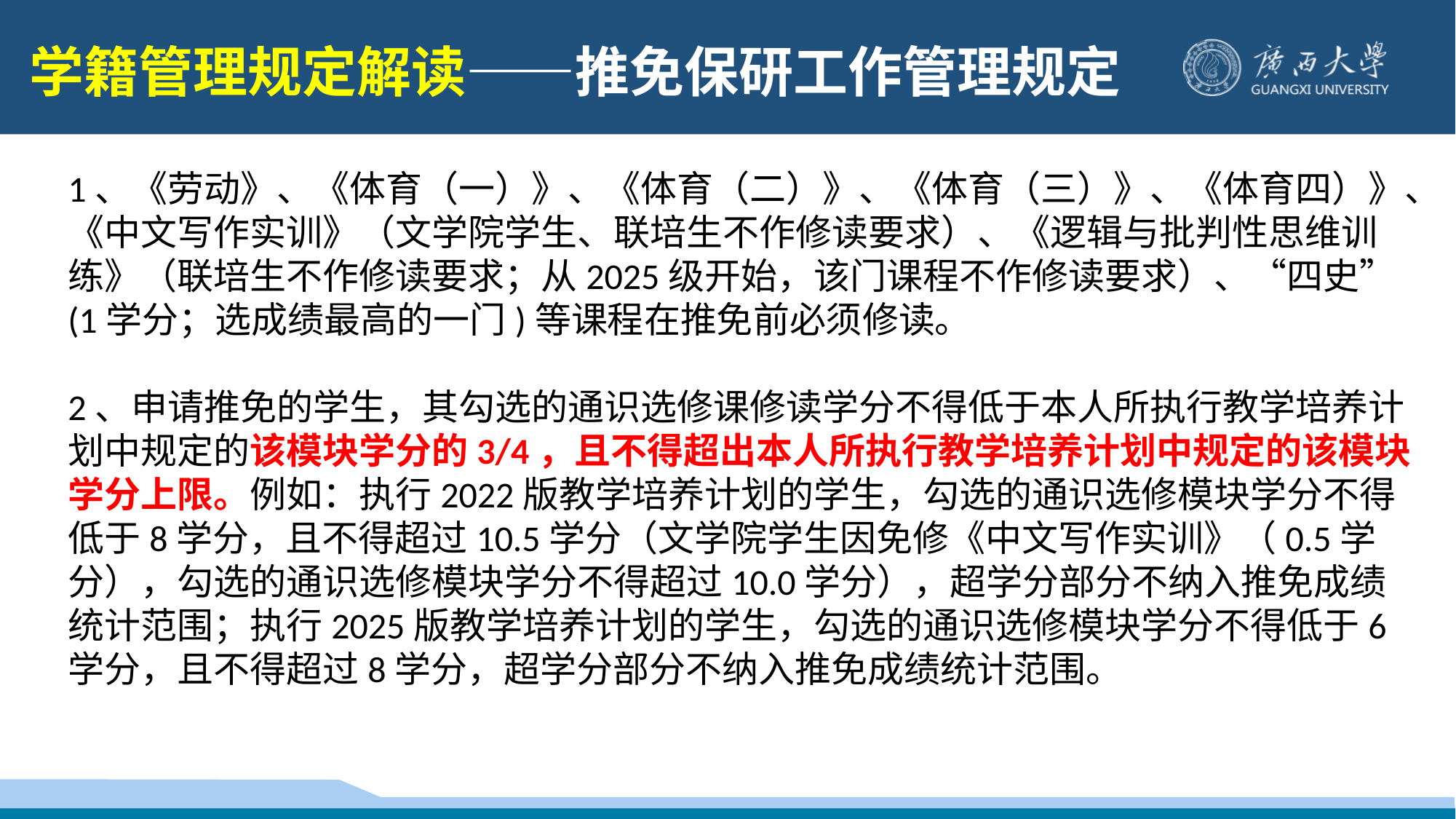

学籍管理规定解读——推免保研工作管理规定
1、《劳动》、《体育（一）》、《体育（二）》、《体育（三）》、《体育四）》、《中文写作实训》（文学院学生、联培生不作修读要求）、《逻辑与批判性思维训练》（联培生不作修读要求；从2025级开始，该门课程不作修读要求）、“四史”(1学分；选成绩最高的一门)等课程在推免前必须修读。

2、申请推免的学生，其勾选的通识选修课修读学分不得低于本人所执行教学培养计划中规定的该模块学分的3/4，且不得超出本人所执行教学培养计划中规定的该模块学分上限。例如：执行2022版教学培养计划的学生，勾选的通识选修模块学分不得低于8学分，且不得超过10.5学分（文学院学生因免修《中文写作实训》（0.5学分），勾选的通识选修模块学分不得超过10.0学分），超学分部分不纳入推免成绩统计范围；执行2025版教学培养计划的学生，勾选的通识选修模块学分不得低于6学分，且不得超过8学分，超学分部分不纳入推免成绩统计范围。